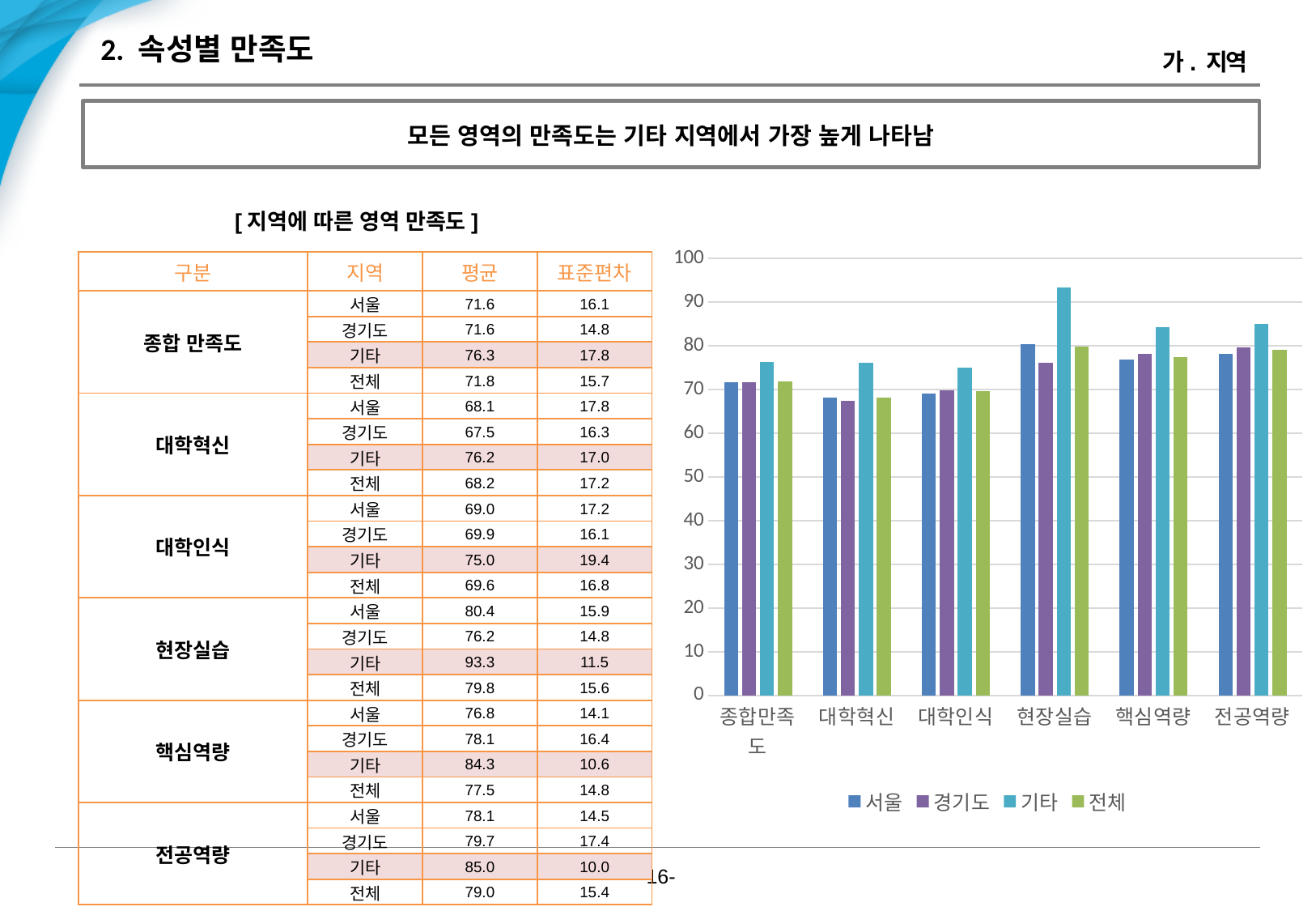

# 2. 속성별 만족도
가. 지역
모든 영역의 만족도는 기타 지역에서 가장 높게 나타남
[지역에 따른 영역 만족도]

### Chart

| Category | 서울 | 경기도 | 기타 | 전체 |
|---|---|---|---|---|
| 종합만족도 | 71.6 | 71.6 | 76.3 | 71.8 |
| 대학혁신 | 68.1 | 67.5 | 76.2 | 68.2 |
| 대학인식 | 69.0 | 69.9 | 75.0 | 69.6 |
| 현장실습 | 80.4 | 76.2 | 93.3 | 79.8 |
| 핵심역량 | 76.8 | 78.1 | 84.3 | 77.5 |
| 전공역량 | 78.1 | 79.7 | 85.0 | 79.0 |
| 구분 | 지역 | 평균 | 표준편차 |
| --- | --- | --- | --- |
| 종합 만족도 | 서울 | 71.6 | 16.1 |
|  | 경기도 | 71.6 | 14.8 |
|  | 기타 | 76.3 | 17.8 |
|  | 전체 | 71.8 | 15.7 |
| 대학혁신 | 서울 | 68.1 | 17.8 |
|  | 경기도 | 67.5 | 16.3 |
|  | 기타 | 76.2 | 17.0 |
|  | 전체 | 68.2 | 17.2 |
| 대학인식 | 서울 | 69.0 | 17.2 |
|  | 경기도 | 69.9 | 16.1 |
|  | 기타 | 75.0 | 19.4 |
|  | 전체 | 69.6 | 16.8 |
| 현장실습 | 서울 | 80.4 | 15.9 |
|  | 경기도 | 76.2 | 14.8 |
|  | 기타 | 93.3 | 11.5 |
|  | 전체 | 79.8 | 15.6 |
| 핵심역량 | 서울 | 76.8 | 14.1 |
|  | 경기도 | 78.1 | 16.4 |
|  | 기타 | 84.3 | 10.6 |
|  | 전체 | 77.5 | 14.8 |
| 전공역량 | 서울 | 78.1 | 14.5 |
|  | 경기도 | 79.7 | 17.4 |
|  | 기타 | 85.0 | 10.0 |
|  | 전체 | 79.0 | 15.4 |
-16-